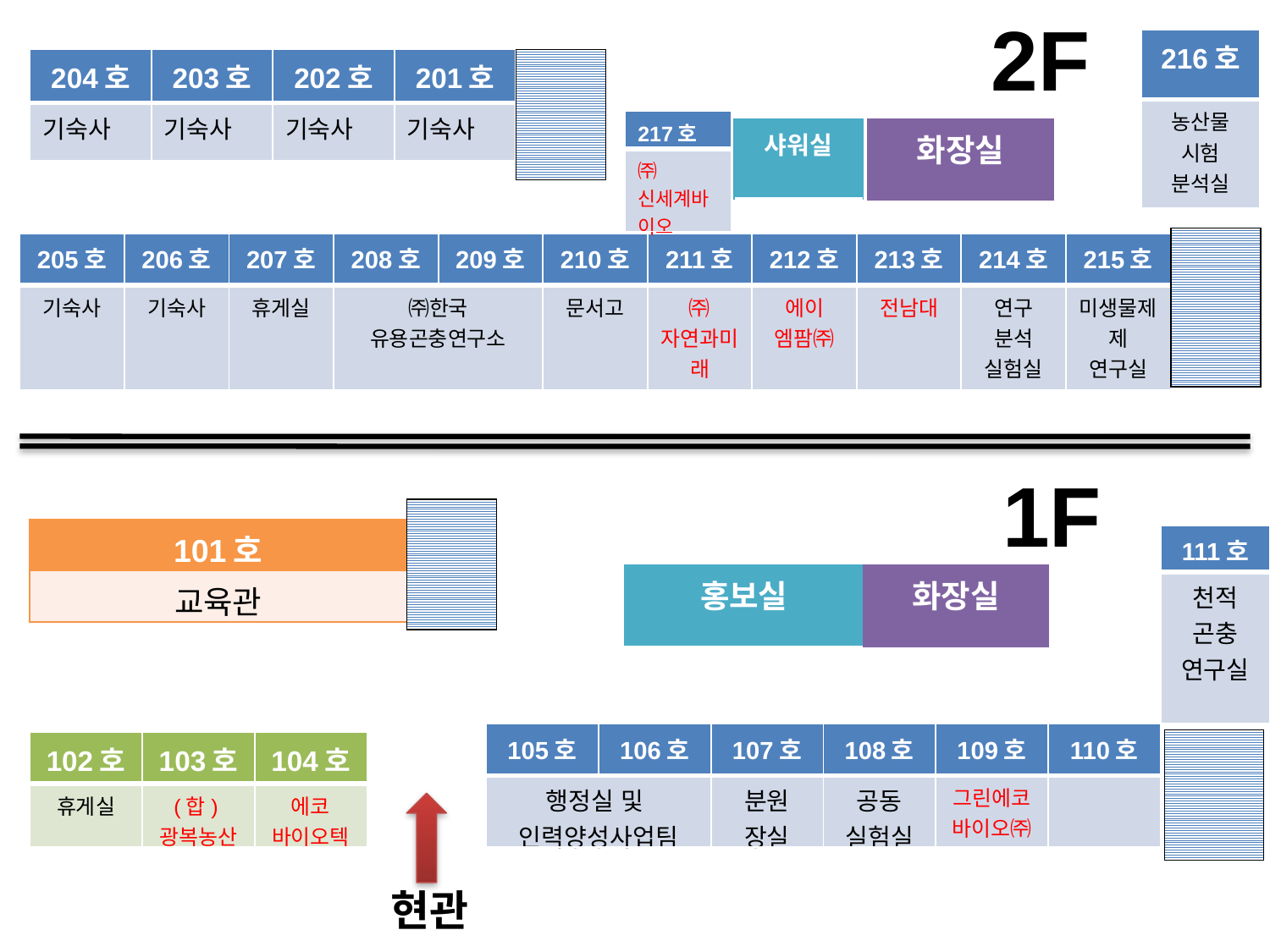

2F
| 216호 |
| --- |
| 농산물 시험 분석실 |
| 204호 | 203호 | 202호 | 201호 |
| --- | --- | --- | --- |
| 기숙사 | 기숙사 | 기숙사 | 기숙사 |

| 217호 |
| --- |
| ㈜신세계바이오 |
| 샤워실 |
| --- |
| 화장실 |
| --- |

| 205호 | 206호 | 207호 | 208호 | 209호 | 210호 | 211호 | 212호 | 213호 | 214호 | 215호 |
| --- | --- | --- | --- | --- | --- | --- | --- | --- | --- | --- |
| 기숙사 | 기숙사 | 휴게실 | ㈜한국 유용곤충연구소 |  | 문서고 | ㈜자연과미래 | 에이 엠팜㈜ | 전남대 | 연구 분석 실험실 | 미생물제제 연구실 |
1F

| 101호 |
| --- |
| 교육관 |
| 111호 |
| --- |
| 천적 곤충 연구실 |
| 홍보실 |
| --- |
| 화장실 |
| --- |
| 105호 | 106호 | 107호 | 108호 | 109호 | 110호 |
| --- | --- | --- | --- | --- | --- |
| 행정실 및 인력양성사업팀 |  | 분원 장실 | 공동 실험실 | 그린에코바이오㈜ |  |

| 102호 | 103호 | 104호 |
| --- | --- | --- |
| 휴게실 | (합)광복농산 | 에코 바이오텍 |

현관